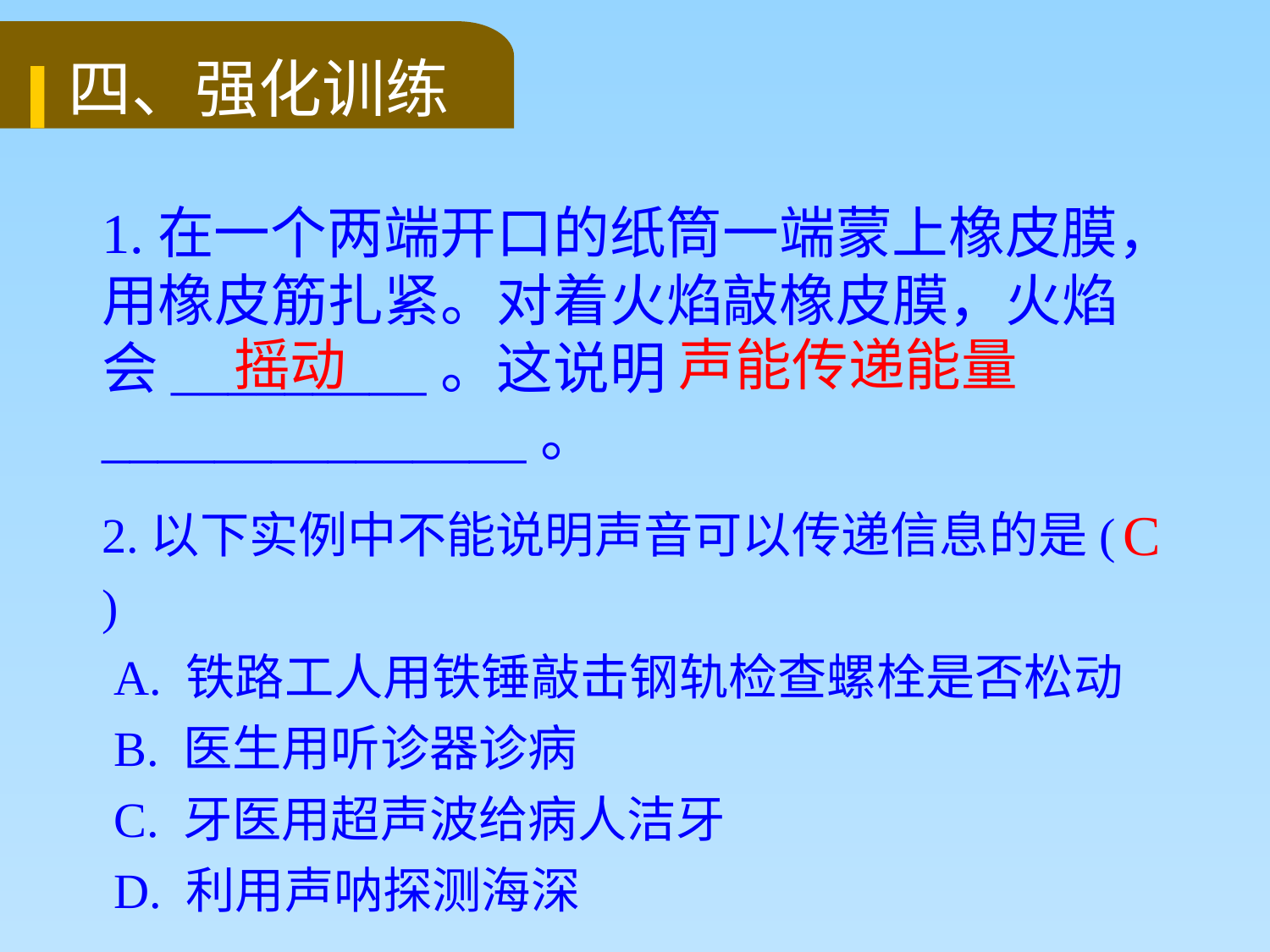

四、强化训练

1.在一个两端开口的纸筒一端蒙上橡皮膜，用橡皮筋扎紧。对着火焰敲橡皮膜，火焰会_________。这说明_______________。
摇动
声能传递能量
2.以下实例中不能说明声音可以传递信息的是(        )
 A. 铁路工人用铁锤敲击钢轨检查螺栓是否松动
 B. 医生用听诊器诊病
 C. 牙医用超声波给病人洁牙
 D. 利用声呐探测海深
C